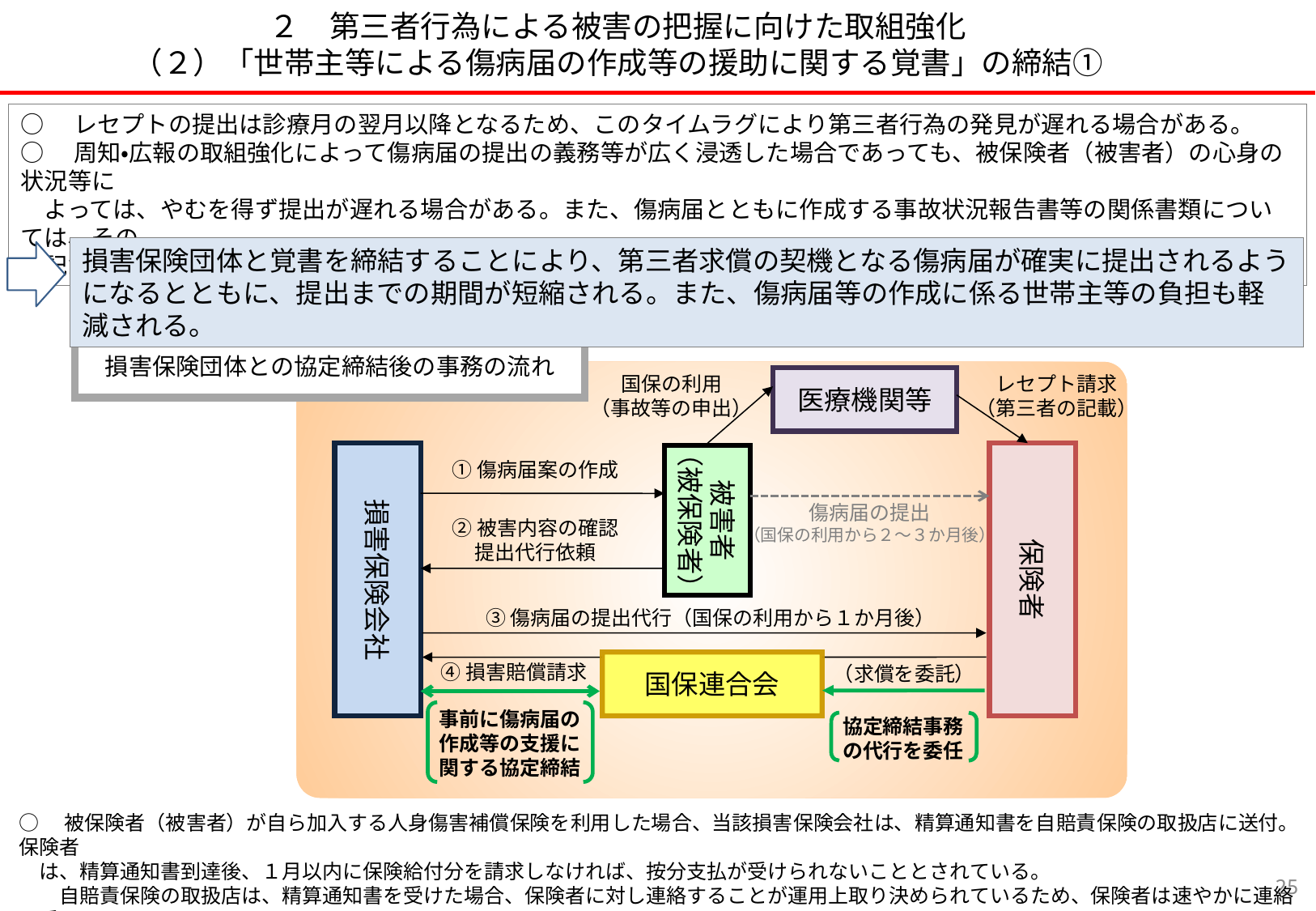

# ２　第三者行為による被害の把握に向けた取組強化 （２）「世帯主等による傷病届の作成等の援助に関する覚書」の締結①
○　レセプトの提出は診療月の翌月以降となるため、このタイムラグにより第三者行為の発見が遅れる場合がある。
○　周知・広報の取組強化によって傷病届の提出の義務等が広く浸透した場合であっても、被保険者（被害者）の心身の状況等に
　よっては、やむを得ず提出が遅れる場合がある。また、傷病届とともに作成する事故状況報告書等の関係書類については、その
　記載に時間と労力を要し、世帯主等の負担となる場合もある。
損害保険団体と覚書を締結することにより、第三者求償の契機となる傷病届が確実に提出されるようになるとともに、提出までの期間が短縮される。また、傷病届等の作成に係る世帯主等の負担も軽減される。

損害保険団体との協定締結後の事務の流れ

①傷病届案の作成
損害保険会社
保険者
被害者
（被保険者）

②被害内容の確認
提出代行依頼

③傷病届の提出代行（国保の利用から１か月後）

④損害賠償請求

（求償を委託）
国保連合会

協定締結事務
の代行を委任

事前に傷病届の
作成等の支援に
関する協定締結
医療機関等
国保の利用
（事故等の申出）
レセプト請求
（第三者の記載）

傷病届の提出
（国保の利用から２～３か月後）
○　被保険者（被害者）が自ら加入する人身傷害補償保険を利用した場合、当該損害保険会社は、精算通知書を自賠責保険の取扱店に送付。保険者
　は、精算通知書到達後、１月以内に保険給付分を請求しなければ、按分支払が受けられないこととされている。
　　自賠責保険の取扱店は、精算通知書を受けた場合、保険者に対し連絡することが運用上取り決められているため、保険者は速やかに連絡を受け
　られるよう、第三者行為による傷病に対し保険給付を行ったときは、速やかに保険給付内訳書を自賠責保険の取扱店に送付しておくことが肝要。
25